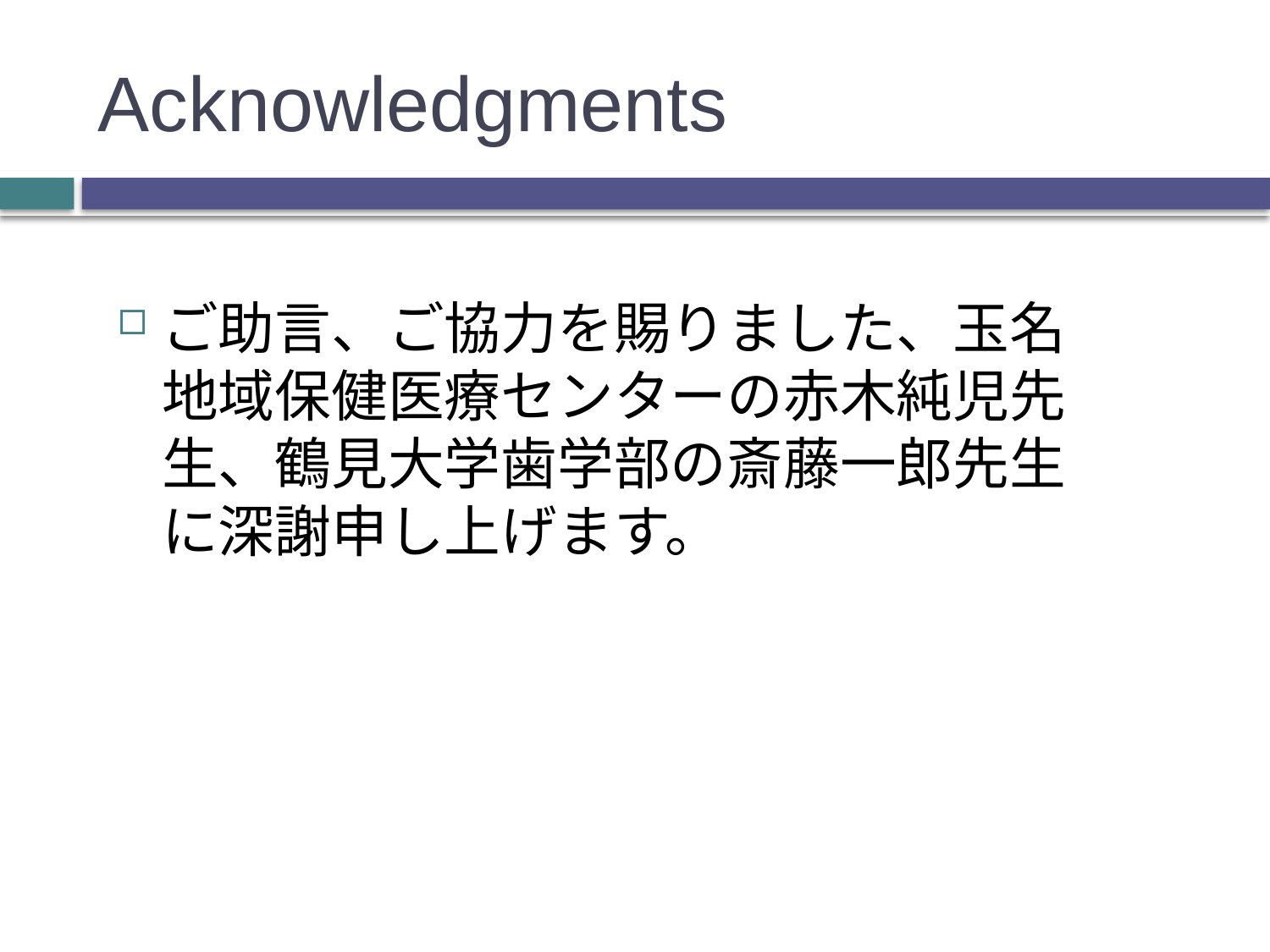

# Acknowledgments
ご助言、ご協力を賜りました、玉名地域保健医療センターの赤木純児先生、鶴見大学歯学部の斎藤一郎先生に深謝申し上げます。